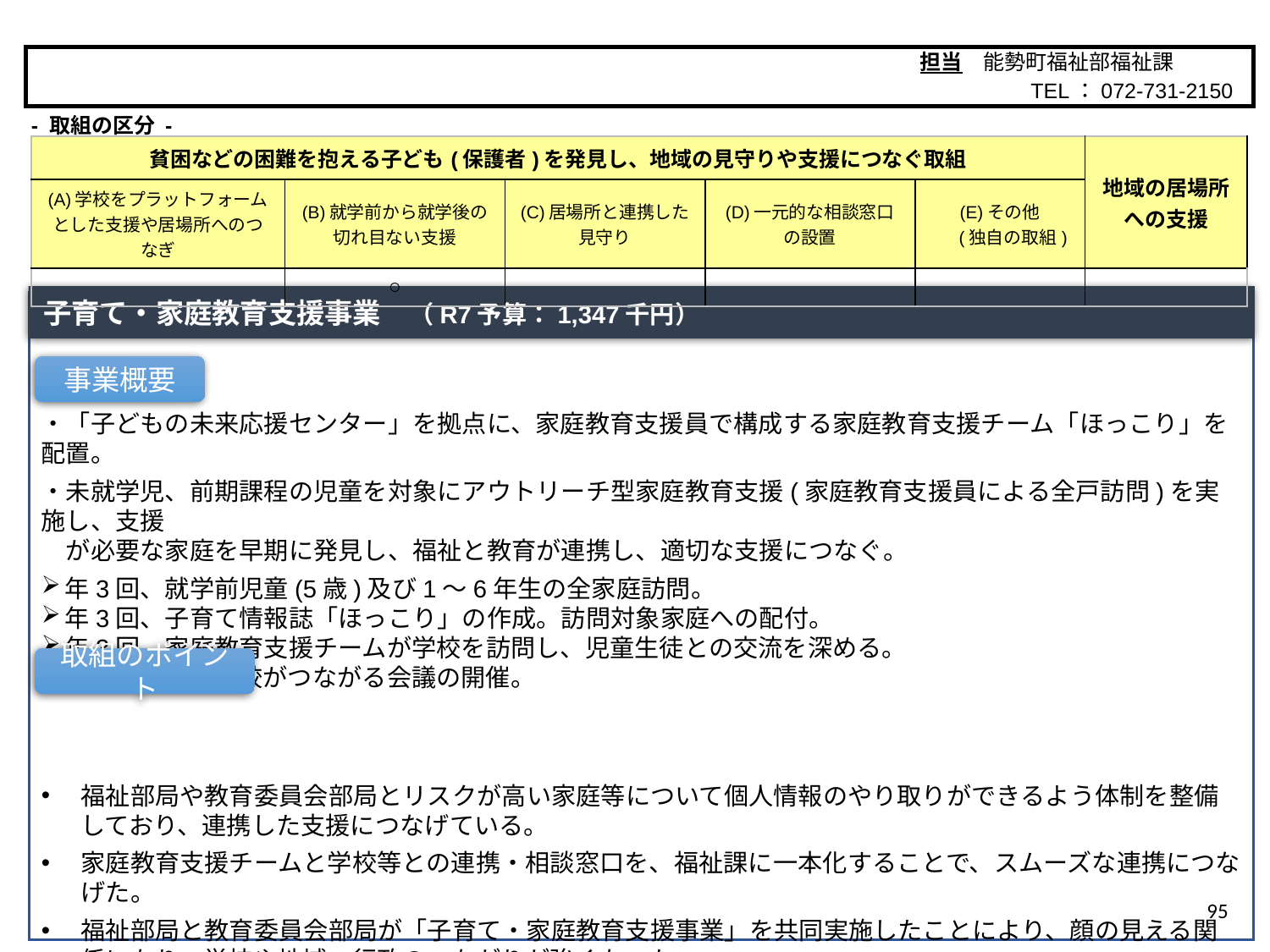

担当　能勢町福祉部福祉課
　　　　　TEL：072-731-2150

能勢町
- 取組の区分 -
| 貧困などの困難を抱える子ども(保護者)を発見し、地域の見守りや支援につなぐ取組 |  |  |  |  | 地域の居場所 への支援 |
| --- | --- | --- | --- | --- | --- |
| (A)学校をプラットフォームとした支援や居場所へのつなぎ | (B)就学前から就学後の 切れ目ない支援 | (C)居場所と連携した 見守り | (D)一元的な相談窓口 の設置 | (E)その他 　 (独自の取組) |  |
|  | ○ |  |  |  |  |
子育て・家庭教育支援事業　（R7予算：1,347千円）

・「子どもの未来応援センター」を拠点に、家庭教育支援員で構成する家庭教育支援チーム「ほっこり」を配置。

・未就学児、前期課程の児童を対象にアウトリーチ型家庭教育支援(家庭教育支援員による全戸訪問)を実施し、支援
　が必要な家庭を早期に発見し、福祉と教育が連携し、適切な支援につなぐ。

年3回、就学前児童(5歳)及び1～6年生の全家庭訪問。
年3回、子育て情報誌「ほっこり」の作成。訪問対象家庭への配付。
年3回、家庭教育支援チームが学校を訪問し、児童生徒との交流を深める。
福祉と教育、学校がつながる会議の開催。

福祉部局や教育委員会部局とリスクが高い家庭等について個人情報のやり取りができるよう体制を整備しており、連携した支援につなげている。

家庭教育支援チームと学校等との連携・相談窓口を、福祉課に一本化することで、スムーズな連携につなげた。

福祉部局と教育委員会部局が「子育て・家庭教育支援事業」を共同実施したことにより、顔の見える関係になり、学校や地域、行政のつながりが強くなった。

事業概要
取組のポイント
95